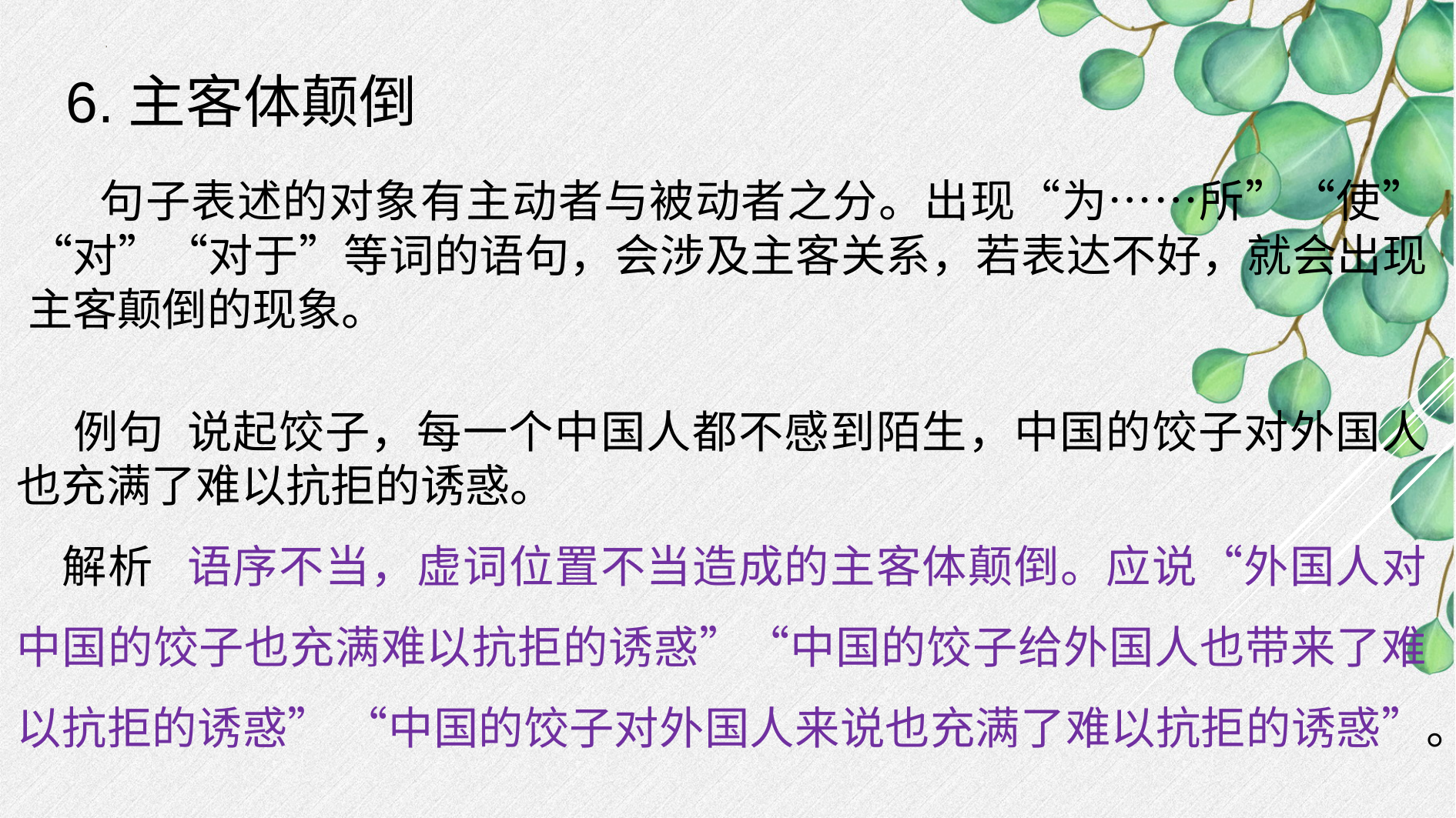

6.主客体颠倒
  句子表述的对象有主动者与被动者之分。出现“为……所”“使”“对”“对于”等词的语句，会涉及主客关系，若表达不好，就会出现主客颠倒的现象。
    例句  说起饺子，每一个中国人都不感到陌生，中国的饺子对外国人也充满了难以抗拒的诱惑。
   解析   语序不当，虚词位置不当造成的主客体颠倒。应说“外国人对中国的饺子也充满难以抗拒的诱惑”“中国的饺子给外国人也带来了难以抗拒的诱惑” “中国的饺子对外国人来说也充满了难以抗拒的诱惑”。